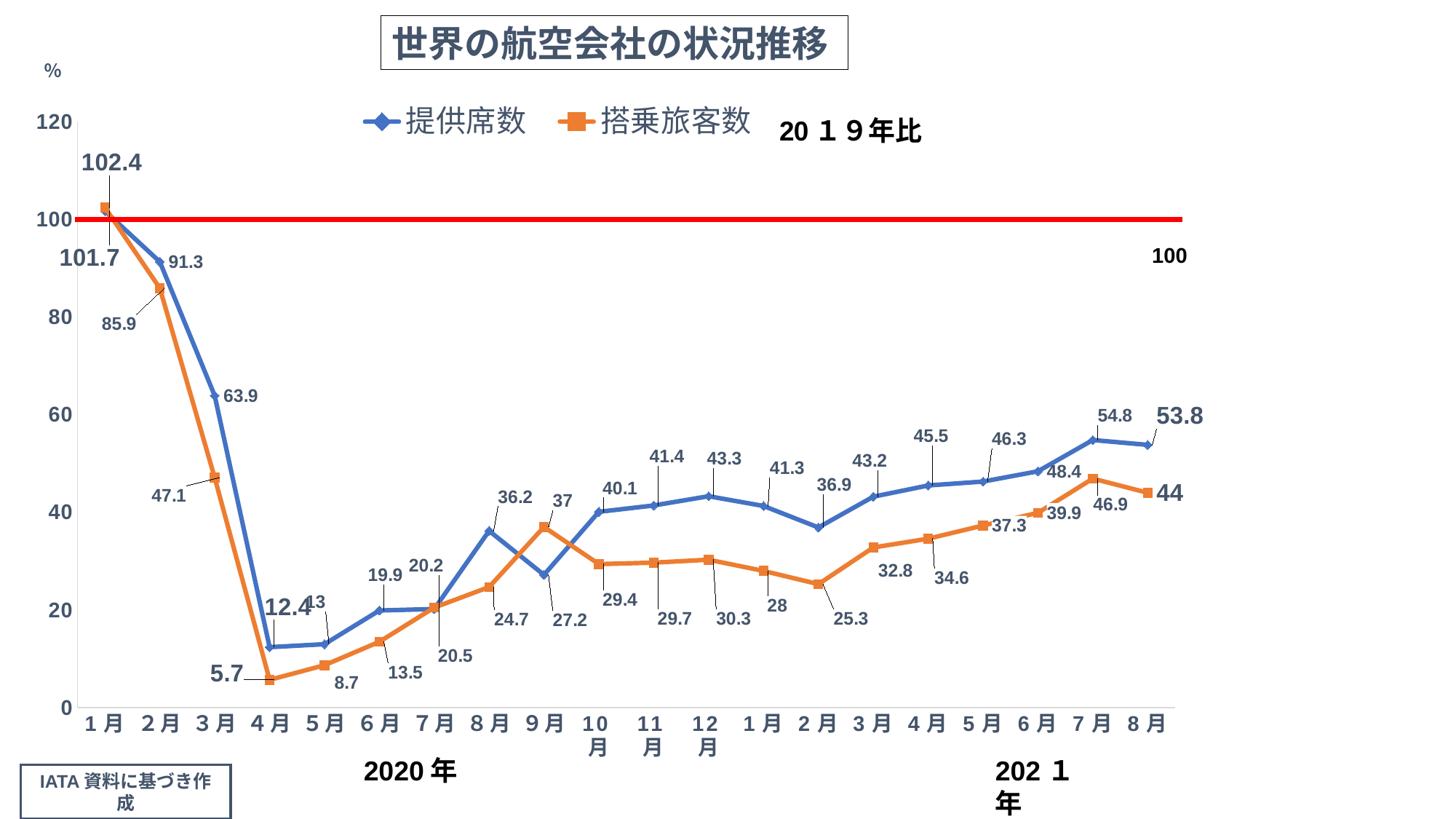

世界の航空会社の状況推移
％

### Chart

| Category | 提供席数 | 搭乗旅客数 |
|---|---|---|
| 1月 | 101.7 | 102.4 |
| ２月 | 91.3 | 85.9 |
| ３月 | 63.9 | 47.1 |
| ４月 | 12.4 | 5.7 |
| ５月 | 13.0 | 8.7 |
| ６月 | 19.9 | 13.5 |
| ７月 | 20.2 | 20.5 |
| ８月 | 36.2 | 24.7 |
| ９月 | 27.2 | 37.0 |
| 10月 | 40.1 | 29.4 |
| 11月 | 41.4 | 29.7 |
| 12月 | 43.3 | 30.3 |
| 1月 | 41.3 | 28.0 |
| 2月 | 36.9 | 25.3 |
| 3月 | 43.2 | 32.8 |
| 4月 | 45.5 | 34.6 |
| 5月 | 46.3 | 37.3 |
| 6月 | 48.4 | 39.9 |
| 7月 | 54.8 | 46.9 |
| 8月 | 53.8 | 44.0 |
100
2020年
202１年
IATA資料に基づき作成